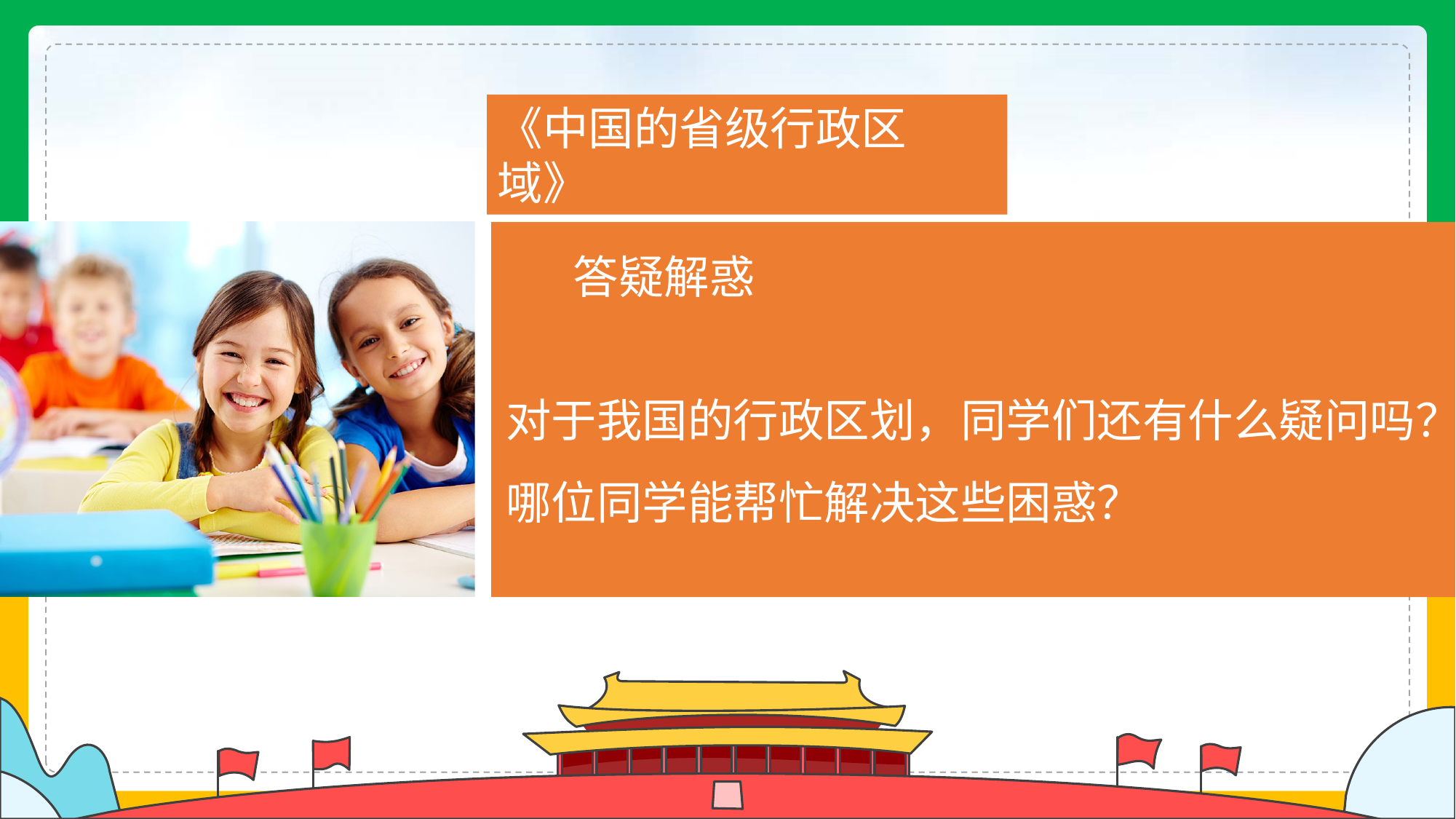

《中国的省级行政区域》

答疑解惑
对于我国的行政区划，同学们还有什么疑问吗？哪位同学能帮忙解决这些困惑？